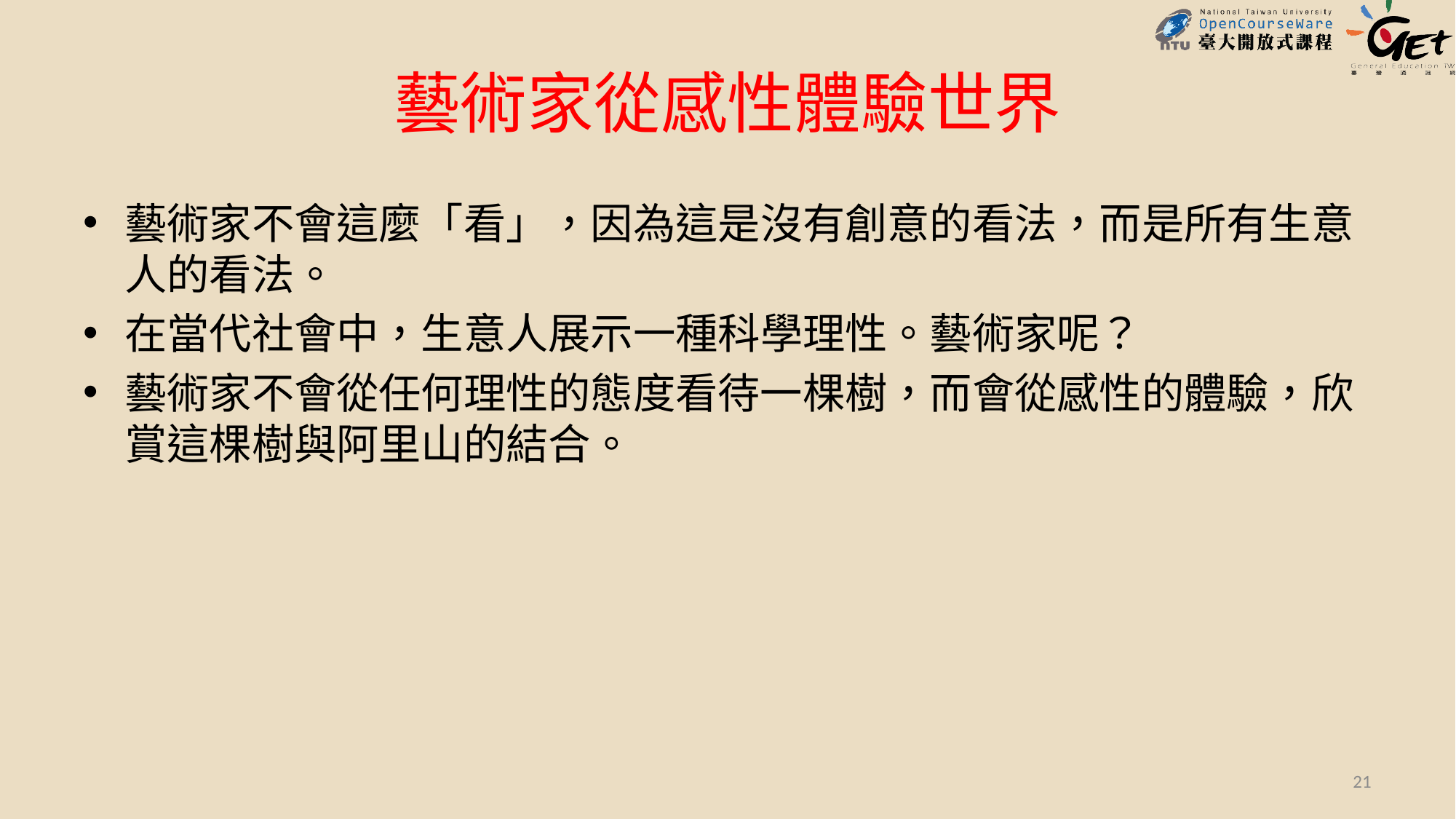

# 藝術家從感性體驗世界
藝術家不會這麼「看」，因為這是沒有創意的看法，而是所有生意人的看法。
在當代社會中，生意人展示一種科學理性。藝術家呢？
藝術家不會從任何理性的態度看待一棵樹，而會從感性的體驗，欣賞這棵樹與阿里山的結合。
21